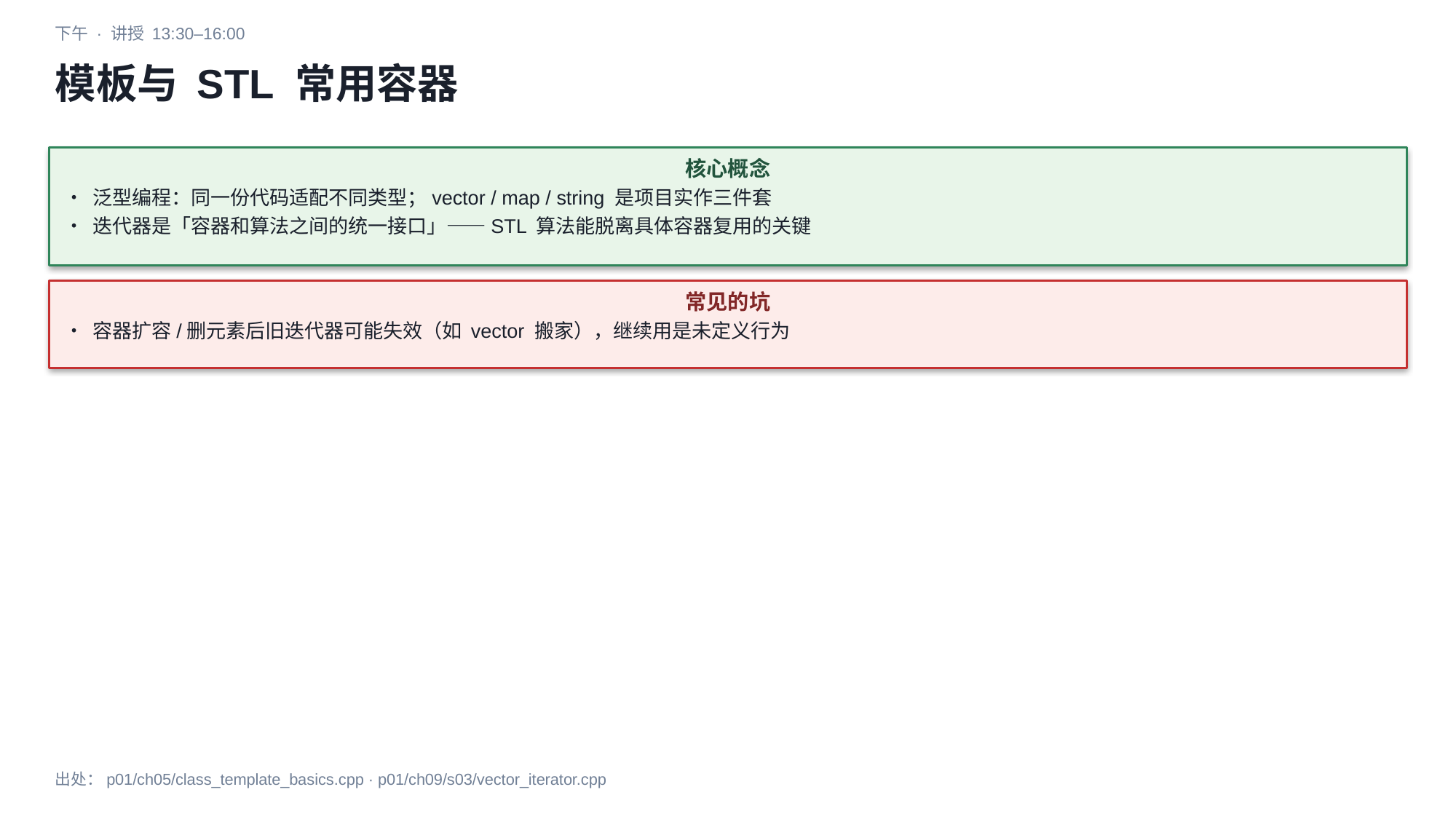

下午 · 讲授 13:30–16:00
模板与 STL 常用容器
核心概念
• 泛型编程：同一份代码适配不同类型；vector / map / string 是项目实作三件套
• 迭代器是「容器和算法之间的统一接口」——STL 算法能脱离具体容器复用的关键
常见的坑
• 容器扩容/删元素后旧迭代器可能失效（如 vector 搬家），继续用是未定义行为
出处：p01/ch05/class_template_basics.cpp · p01/ch09/s03/vector_iterator.cpp